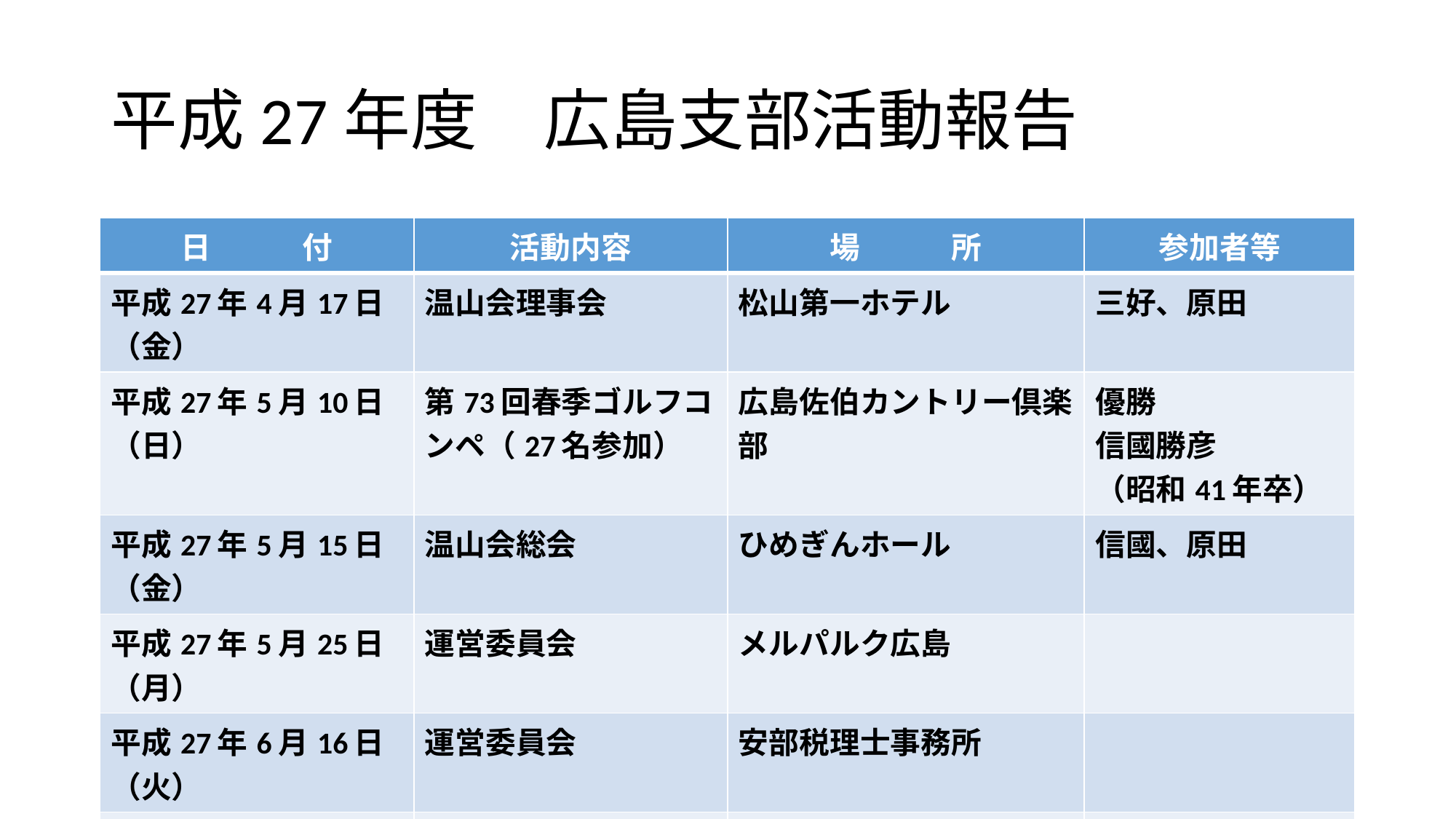

# 平成27年度　広島支部活動報告
| 日　　　付 | 活動内容 | 場　　　所 | 参加者等 |
| --- | --- | --- | --- |
| 平成27年4月17日（金） | 温山会理事会 | 松山第一ホテル | 三好、原田 |
| 平成27年5月10日（日） | 第73回春季ゴルフコンペ（27名参加） | 広島佐伯カントリー倶楽部 | 優勝 信國勝彦 （昭和41年卒） |
| 平成27年5月15日（金） | 温山会総会 | ひめぎんホール | 信國、原田 |
| 平成27年5月25日（月） | 運営委員会 | メルパルク広島 |  |
| 平成27年6月16日（火） | 運営委員会 | 安部税理士事務所 |  |
| 平成27年6月22日（月） | 広島支部　理事会 | メルパルク広島 |  |
| 平成27年7月5日（日） | 東海支部第58回総会 | ローズコートホテル | 三好 |
| 平成27年7月18日（土） | 運営委員会（総会案内） | 税理士法人安部事務所 |  |
| 平成27年8月10日（月） | 運営委員会 | 税理士法人安部事務所 |  |